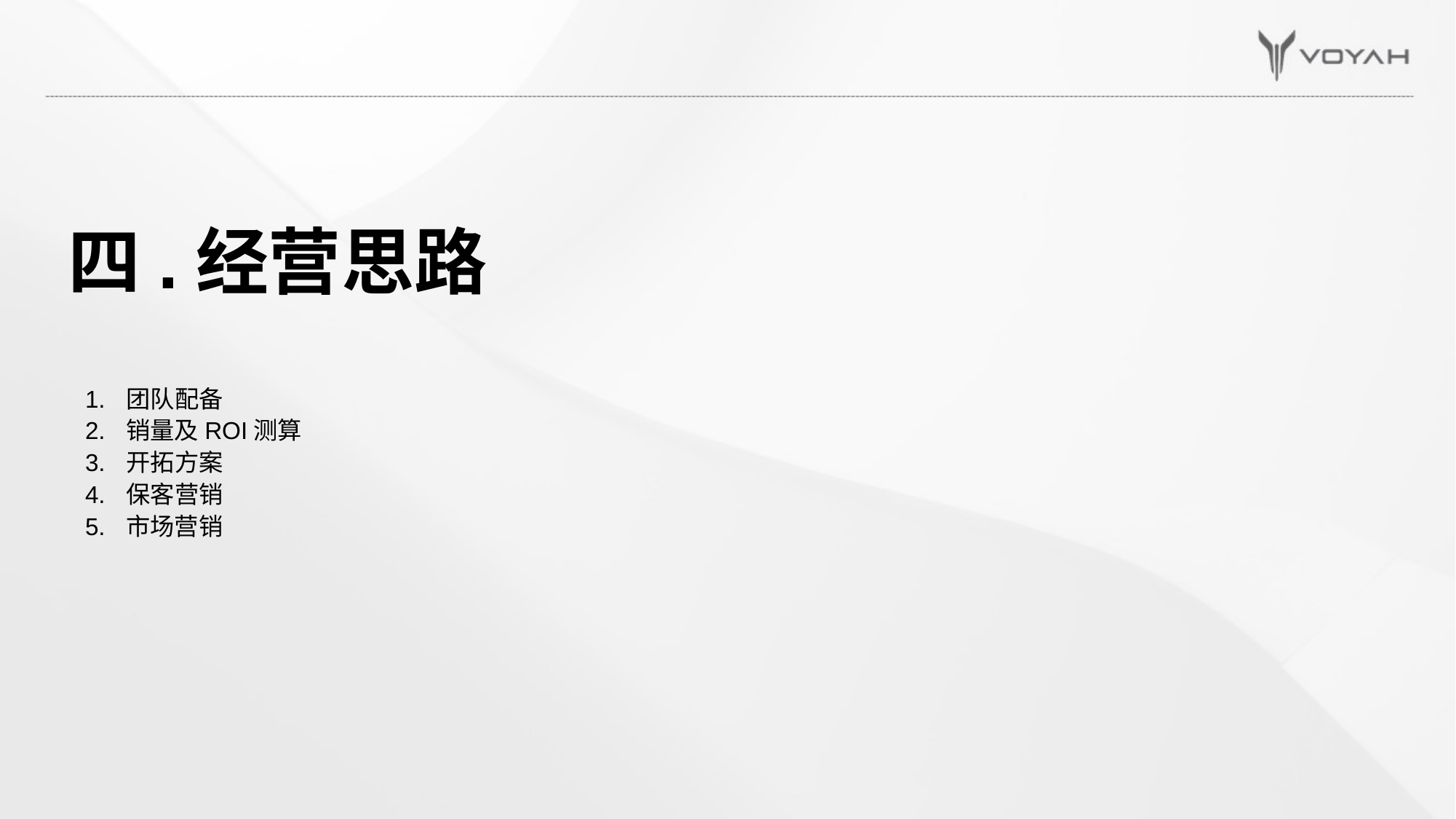

# 四.经营思路
团队配备
销量及ROI测算
开拓方案
保客营销
市场营销